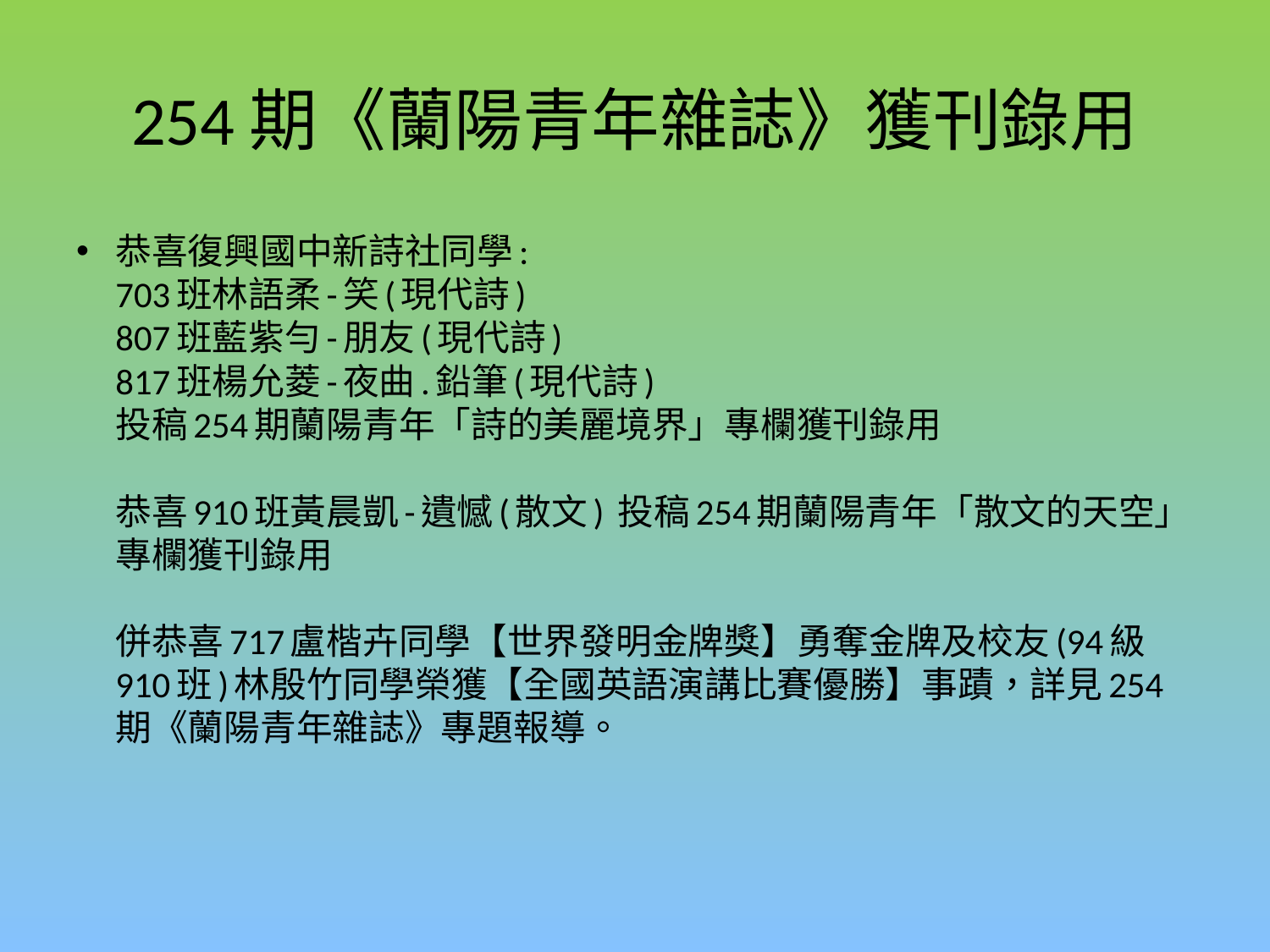

# 254期《蘭陽青年雜誌》獲刊錄用
恭喜復興國中新詩社同學:
703班林語柔-笑(現代詩)
807班藍紫勻-朋友(現代詩)
817班楊允菱-夜曲.鉛筆(現代詩)
投稿254期蘭陽青年「詩的美麗境界」專欄獲刊錄用
恭喜910班黃晨凱-遺憾(散文) 投稿254期蘭陽青年「散文的天空」專欄獲刊錄用
併恭喜717盧楷卉同學【世界發明金牌獎】勇奪金牌及校友(94級910班)林殷竹同學榮獲【全國英語演講比賽優勝】事蹟，詳見254期《蘭陽青年雜誌》專題報導。